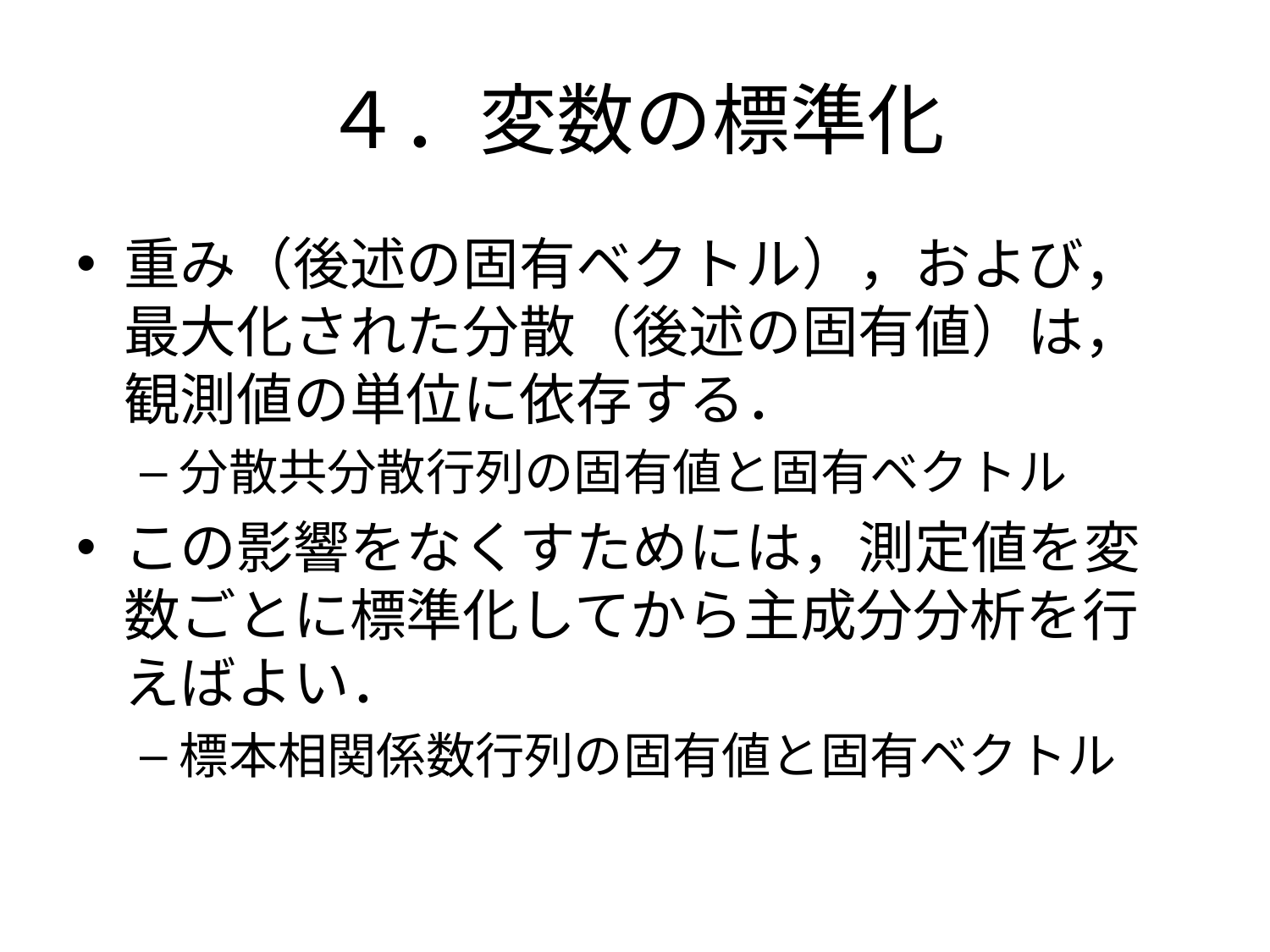

# ４．変数の標準化
重み（後述の固有ベクトル），および，最大化された分散（後述の固有値）は，観測値の単位に依存する．
分散共分散行列の固有値と固有ベクトル
この影響をなくすためには，測定値を変数ごとに標準化してから主成分分析を行えばよい．
標本相関係数行列の固有値と固有ベクトル